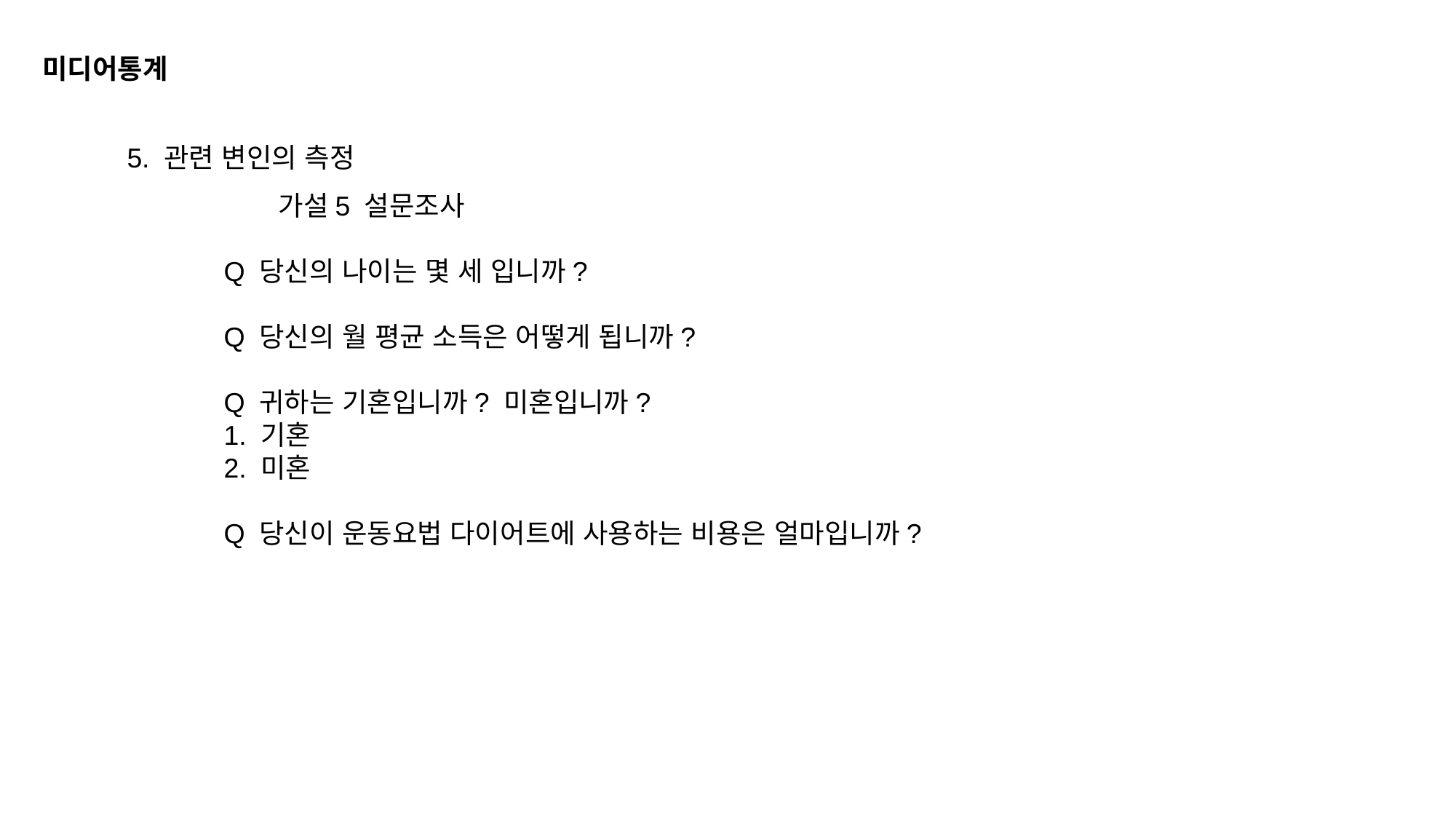

미디어통계
5. 관련 변인의 측정
가설5 설문조사

Q 당신의 나이는 몇 세 입니까?

Q 당신의 월 평균 소득은 어떻게 됩니까?

Q 귀하는 기혼입니까? 미혼입니까?
1. 기혼
2. 미혼

Q 당신이 운동요법 다이어트에 사용하는 비용은 얼마입니까?